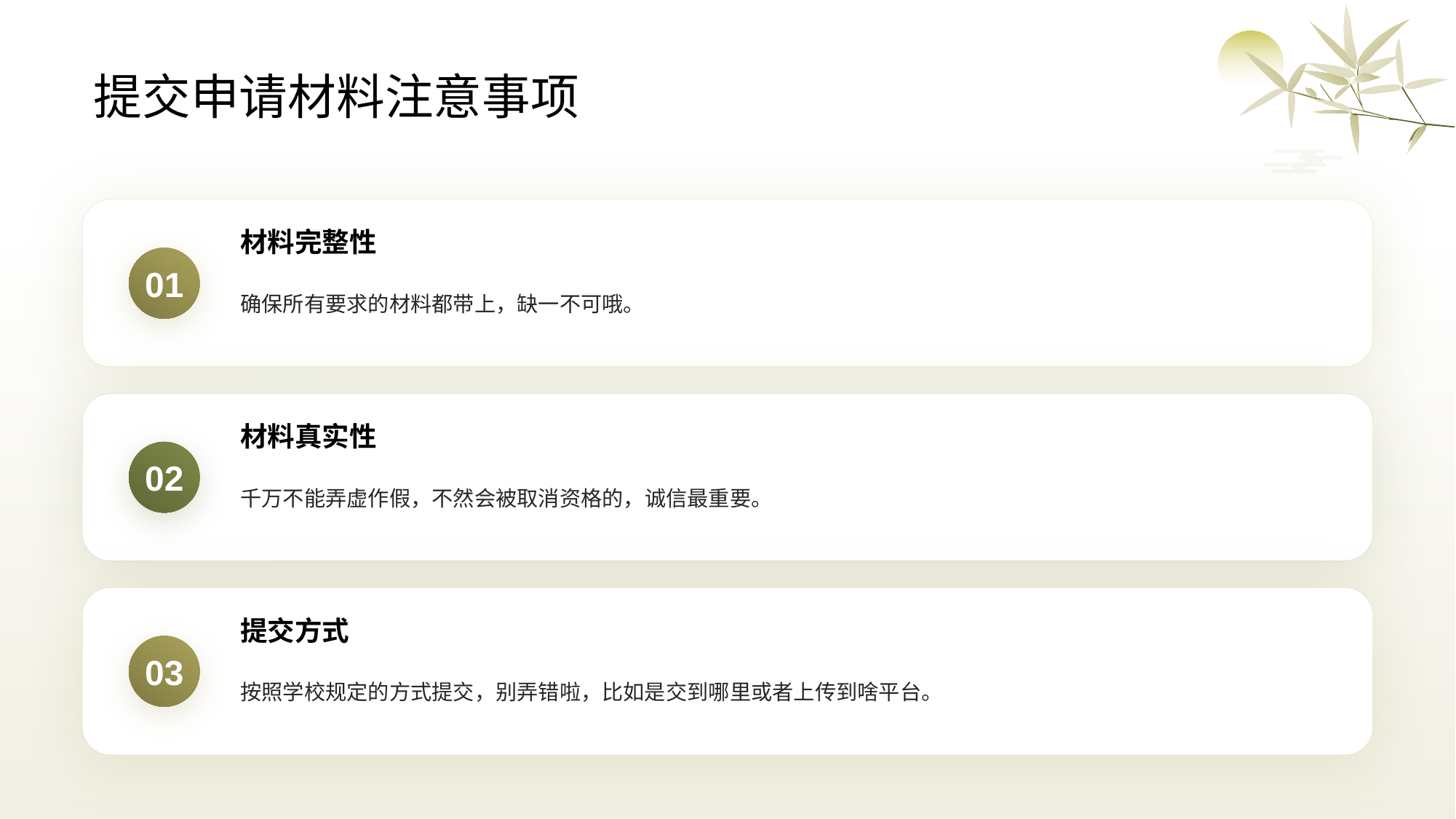

# 提交申请材料注意事项
材料完整性
确保所有要求的材料都带上，缺一不可哦。
材料真实性
千万不能弄虚作假，不然会被取消资格的，诚信最重要。
提交方式
按照学校规定的方式提交，别弄错啦，比如是交到哪里或者上传到啥平台。